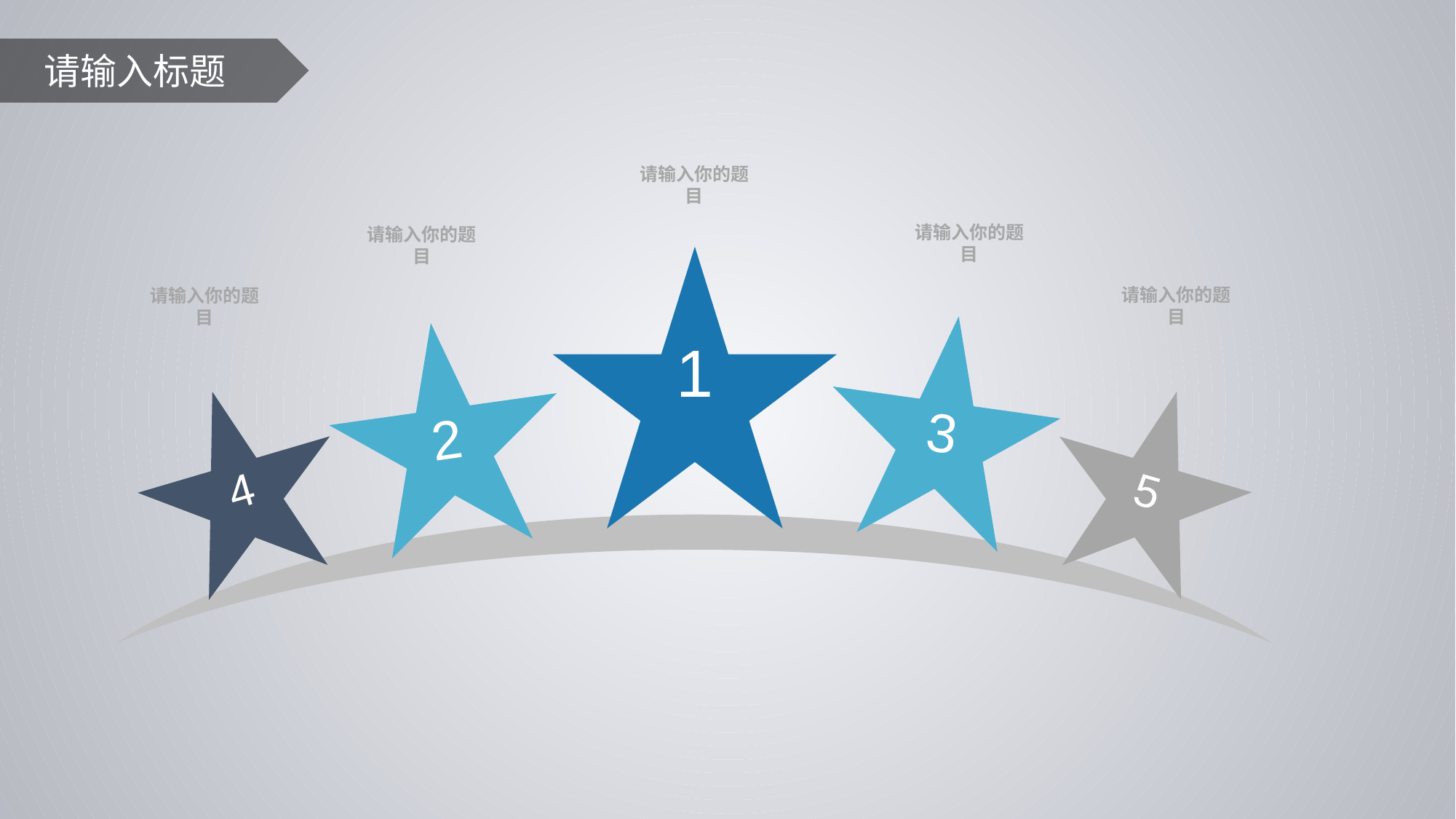

请输入标题
请输入你的题目
请输入你的题目
请输入你的题目

1
请输入你的题目
请输入你的题目

3

2

4

5